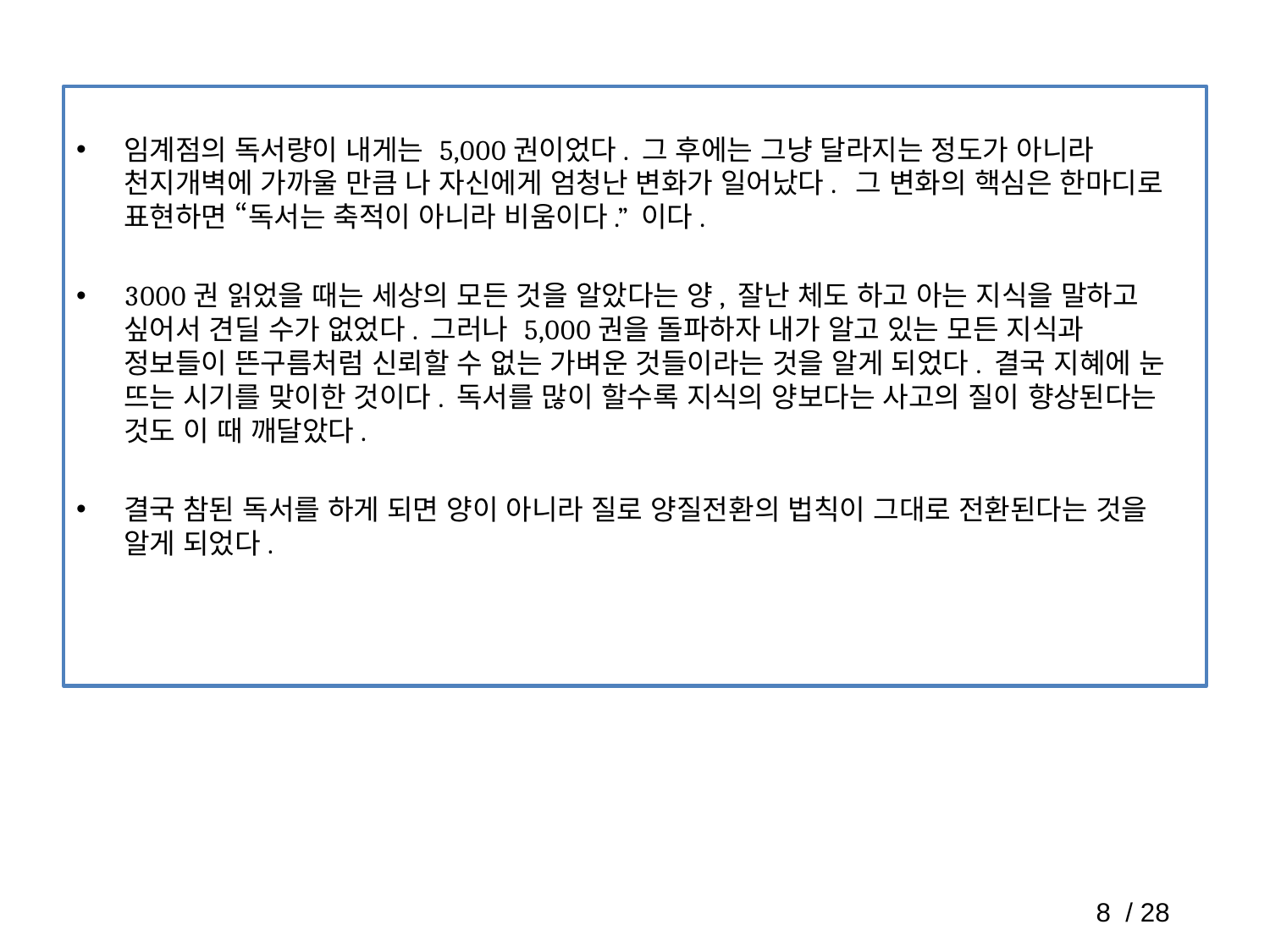

임계점의 독서량이 내게는 5,000권이었다. 그 후에는 그냥 달라지는 정도가 아니라 천지개벽에 가까울 만큼 나 자신에게 엄청난 변화가 일어났다.  그 변화의 핵심은 한마디로 표현하면 “독서는 축적이 아니라 비움이다.” 이다.

3000권 읽었을 때는 세상의 모든 것을 알았다는 양, 잘난 체도 하고 아는 지식을 말하고 싶어서 견딜 수가 없었다. 그러나 5,000권을 돌파하자 내가 알고 있는 모든 지식과 정보들이 뜬구름처럼 신뢰할 수 없는 가벼운 것들이라는 것을 알게 되었다. 결국 지혜에 눈 뜨는 시기를 맞이한 것이다. 독서를 많이 할수록 지식의 양보다는 사고의 질이 향상된다는 것도 이 때 깨달았다.

결국 참된 독서를 하게 되면 양이 아니라 질로 양질전환의 법칙이 그대로 전환된다는 것을 알게 되었다.

8  / 28